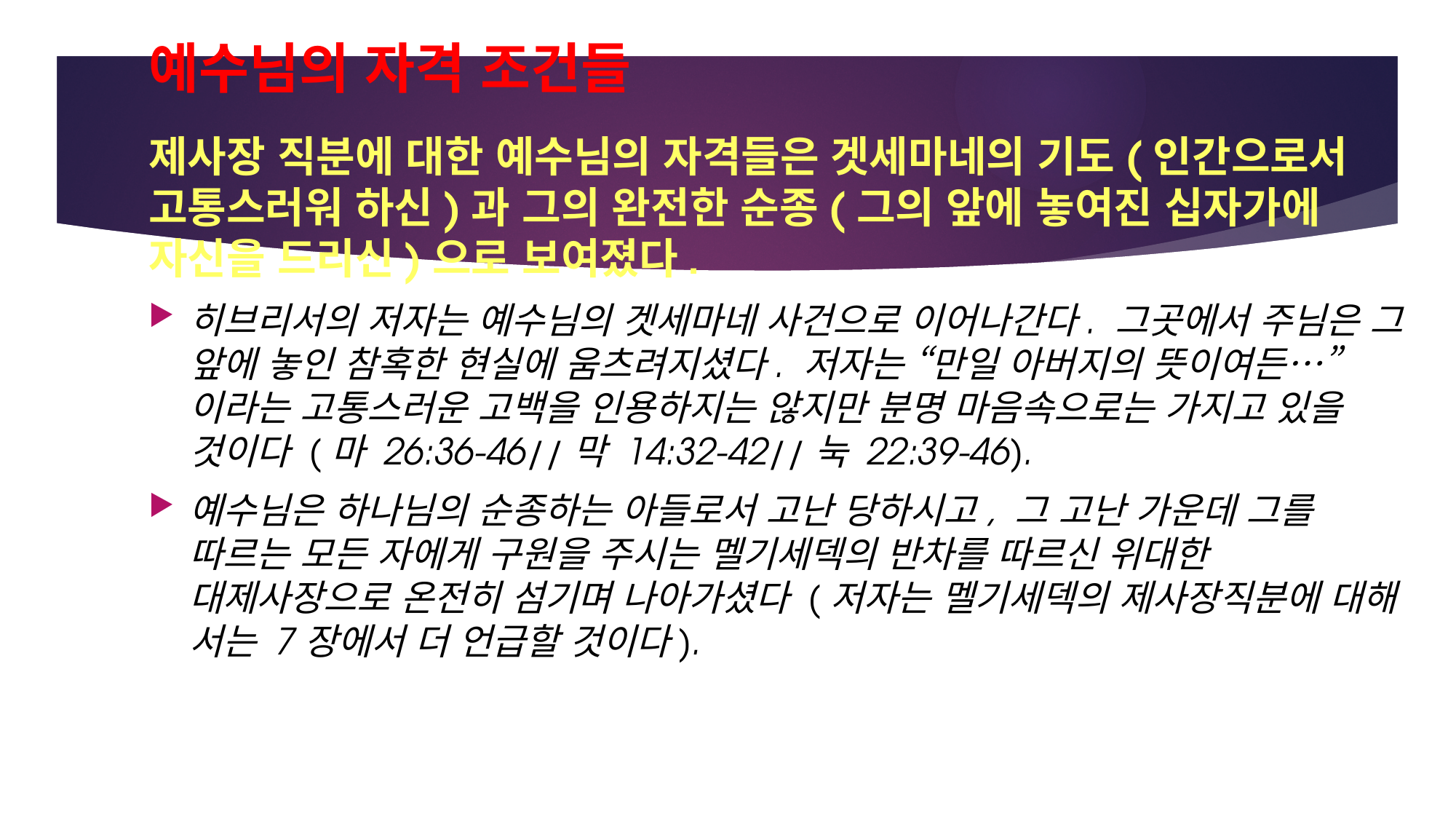

# 예수님의 자격 조건들
제사장 직분에 대한 예수님의 자격들은 겟세마네의 기도(인간으로서 고통스러워 하신)과 그의 완전한 순종(그의 앞에 놓여진 십자가에 자신을 드리신)으로 보여졌다.
히브리서의 저자는 예수님의 겟세마네 사건으로 이어나간다. 그곳에서 주님은 그 앞에 놓인 참혹한 현실에 움츠려지셨다. 저자는 “만일 아버지의 뜻이여든…”이라는 고통스러운 고백을 인용하지는 않지만 분명 마음속으로는 가지고 있을 것이다 (마 26:36-46//막 14:32-42//눅 22:39-46).
예수님은 하나님의 순종하는 아들로서 고난 당하시고, 그 고난 가운데 그를 따르는 모든 자에게 구원을 주시는 멜기세덱의 반차를 따르신 위대한 대제사장으로 온전히 섬기며 나아가셨다 (저자는 멜기세덱의 제사장직분에 대해 서는 7장에서 더 언급할 것이다).